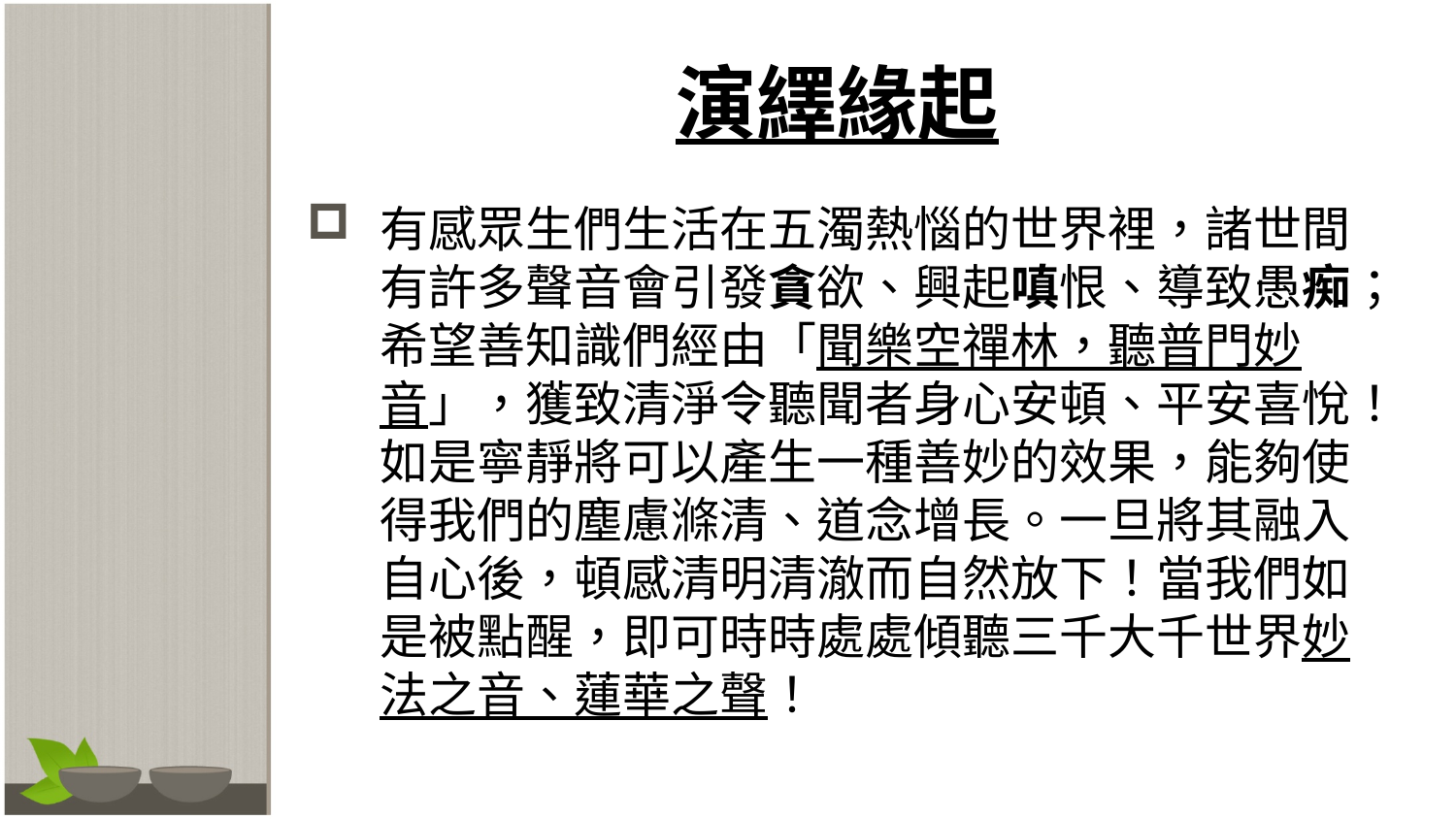

# 演繹緣起
有感眾生們生活在五濁熱惱的世界裡，諸世間有許多聲音會引發貪欲、興起嗔恨、導致愚痴；希望善知識們經由「聞樂空禪林，聽普門妙音」，獲致清淨令聽聞者身心安頓、平安喜悅！如是寧靜將可以產生一種善妙的效果，能夠使得我們的塵慮滌清、道念增長。一旦將其融入自心後，頓感清明清澈而自然放下！當我們如是被點醒，即可時時處處傾聽三千大千世界妙法之音、蓮華之聲！